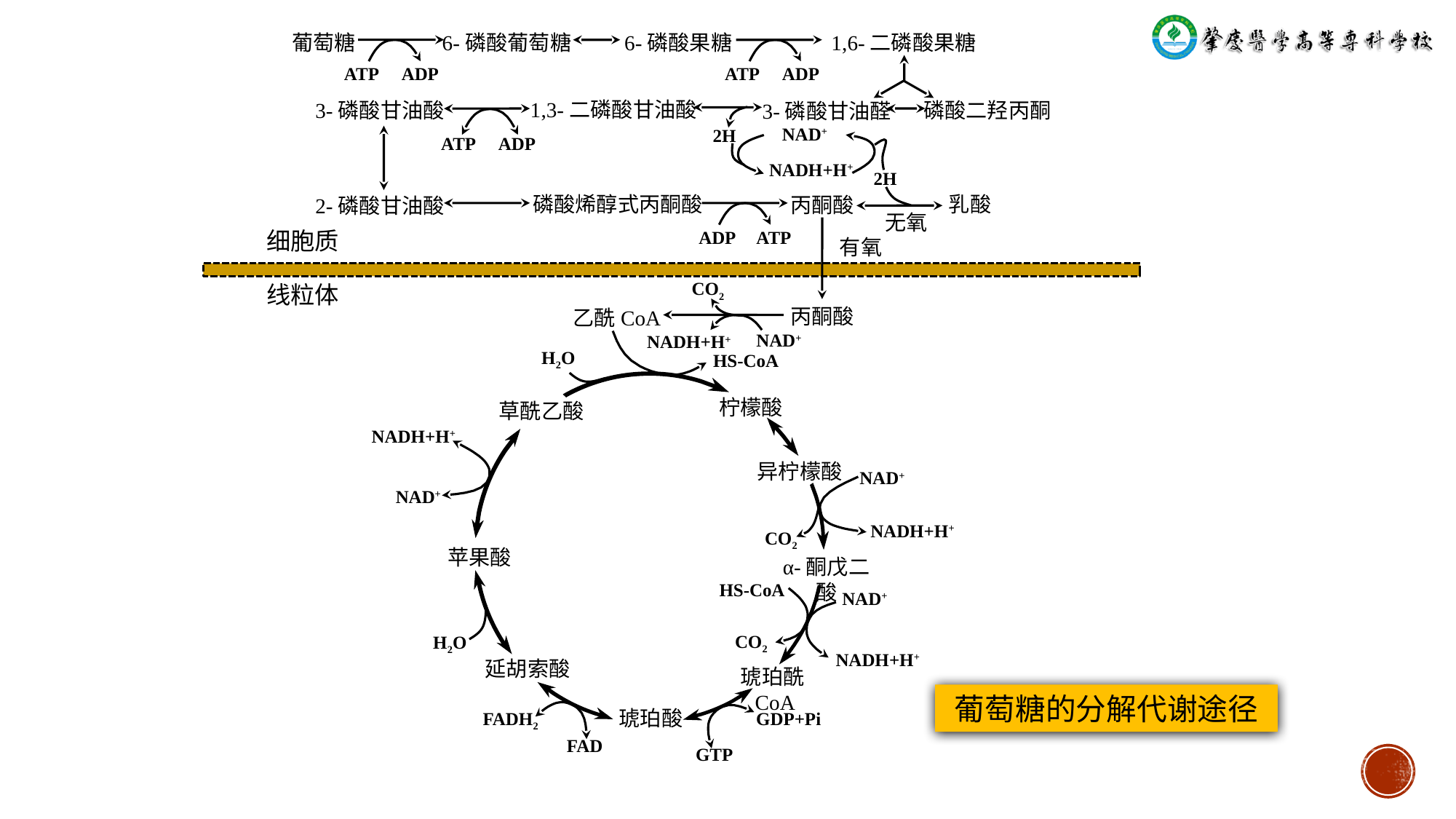

葡萄糖
6-磷酸葡萄糖
6-磷酸果糖
1,6-二磷酸果糖

ATP
ADP
ATP
ADP

1,3-二磷酸甘油酸
3-磷酸甘油酸
磷酸二羟丙酮
3-磷酸甘油醛

NAD+
2H
ATP
ADP

NADH+H+

2H
磷酸烯醇式丙酮酸
乳酸
丙酮酸
2-磷酸甘油酸

无氧
ADP
ATP
细胞质
有氧

CO2
线粒体

丙酮酸
乙酰CoA

NAD+
NADH+H+

H2O
HS-CoA

柠檬酸
草酰乙酸

NADH+H+

异柠檬酸
NAD+

NAD+

NADH+H+

CO2

苹果酸
α-酮戊二酸
HS-CoA

NAD+

CO2
H2O

NADH+H+

延胡索酸
琥珀酰CoA

葡萄糖的分解代谢途径

琥珀酸
FADH2
GDP+Pi

FAD
GTP